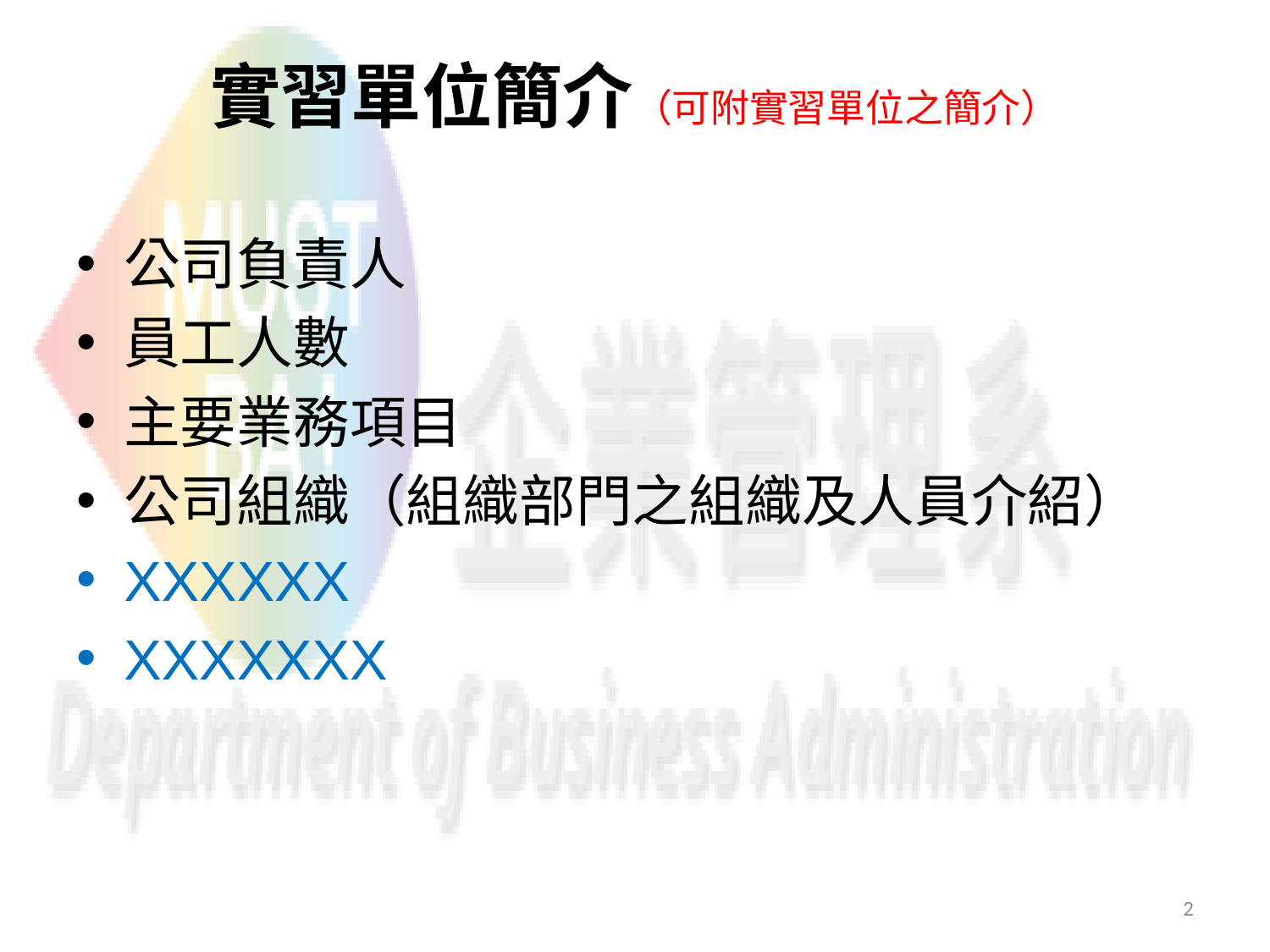

# 實習單位簡介（可附實習單位之簡介）
公司負責人
員工人數
主要業務項目
公司組織（組織部門之組織及人員介紹）
XXXXXX
XXXXXXX

2